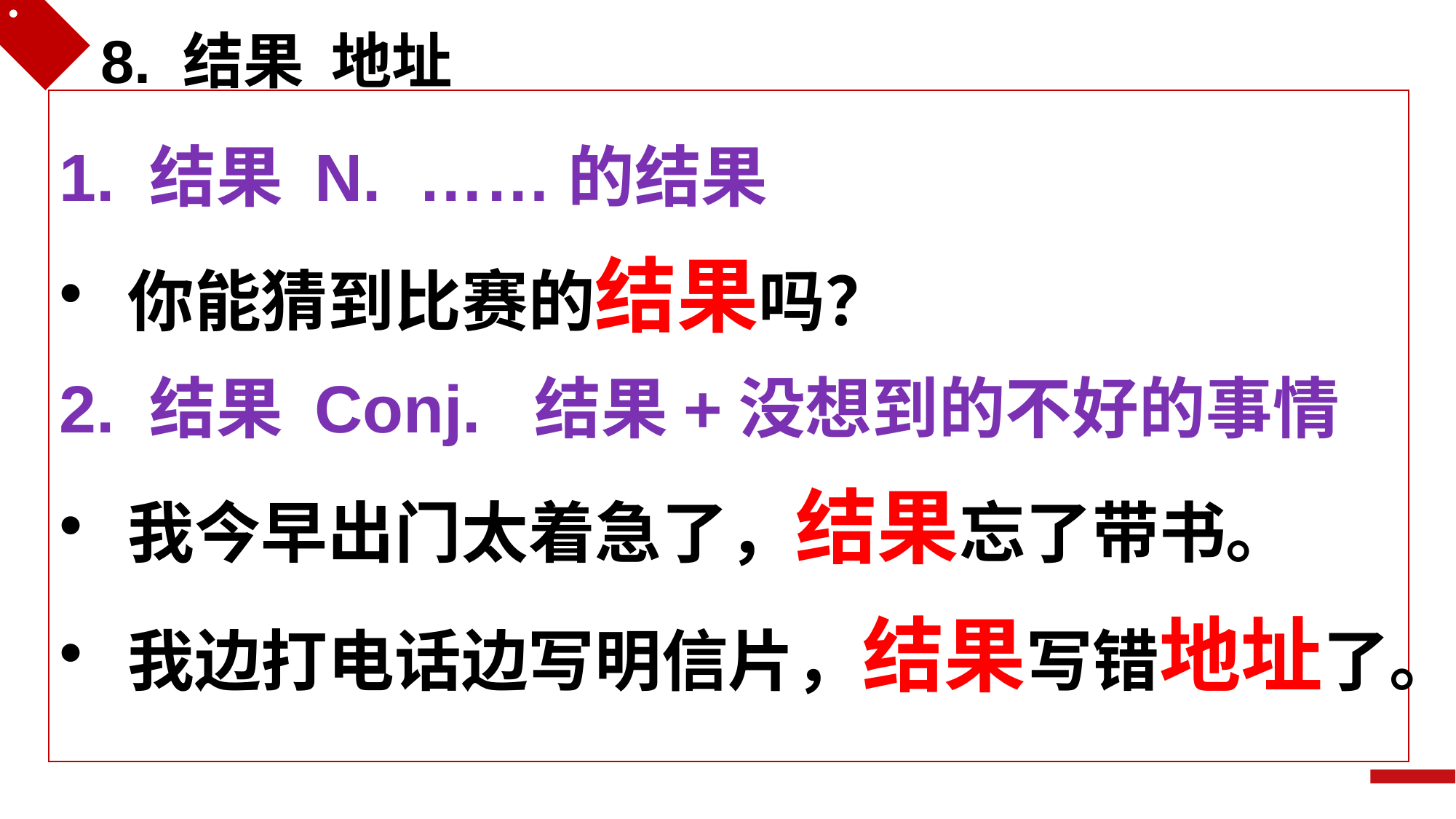

8. 结果  地址

1. 结果 N.  ……的结果
你能猜到比赛的结果吗？
2. 结果 Conj.  结果+没想到的不好的事情
我今早出门太着急了，结果忘了带书。
我边打电话边写明信片，结果写错地址了。